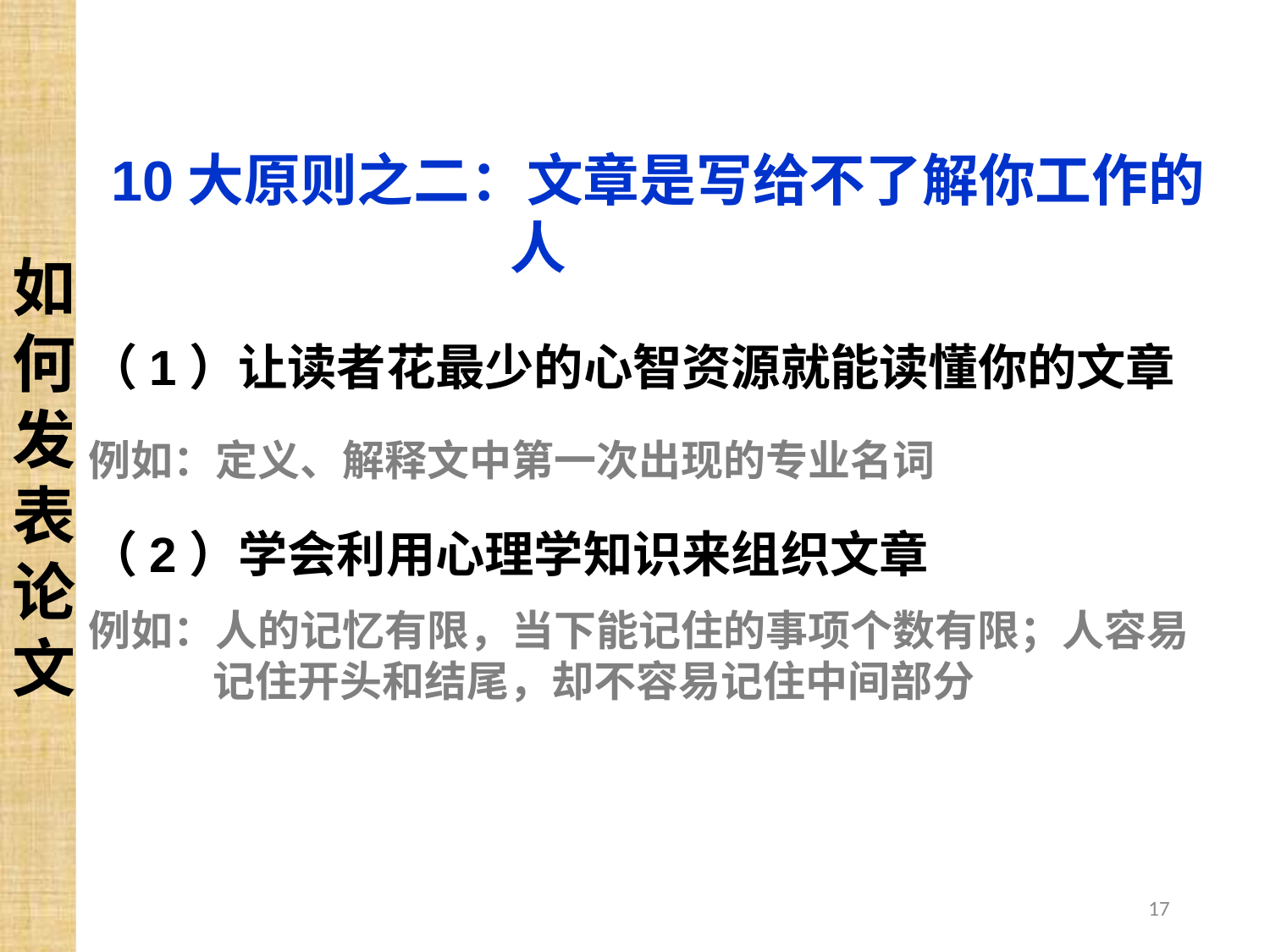

如何发表论文
10大原则之二：文章是写给不了解你工作的人
（1）让读者花最少的心智资源就能读懂你的文章
例如：定义、解释文中第一次出现的专业名词
（2）学会利用心理学知识来组织文章
例如：人的记忆有限，当下能记住的事项个数有限；人容易记住开头和结尾，却不容易记住中间部分
17